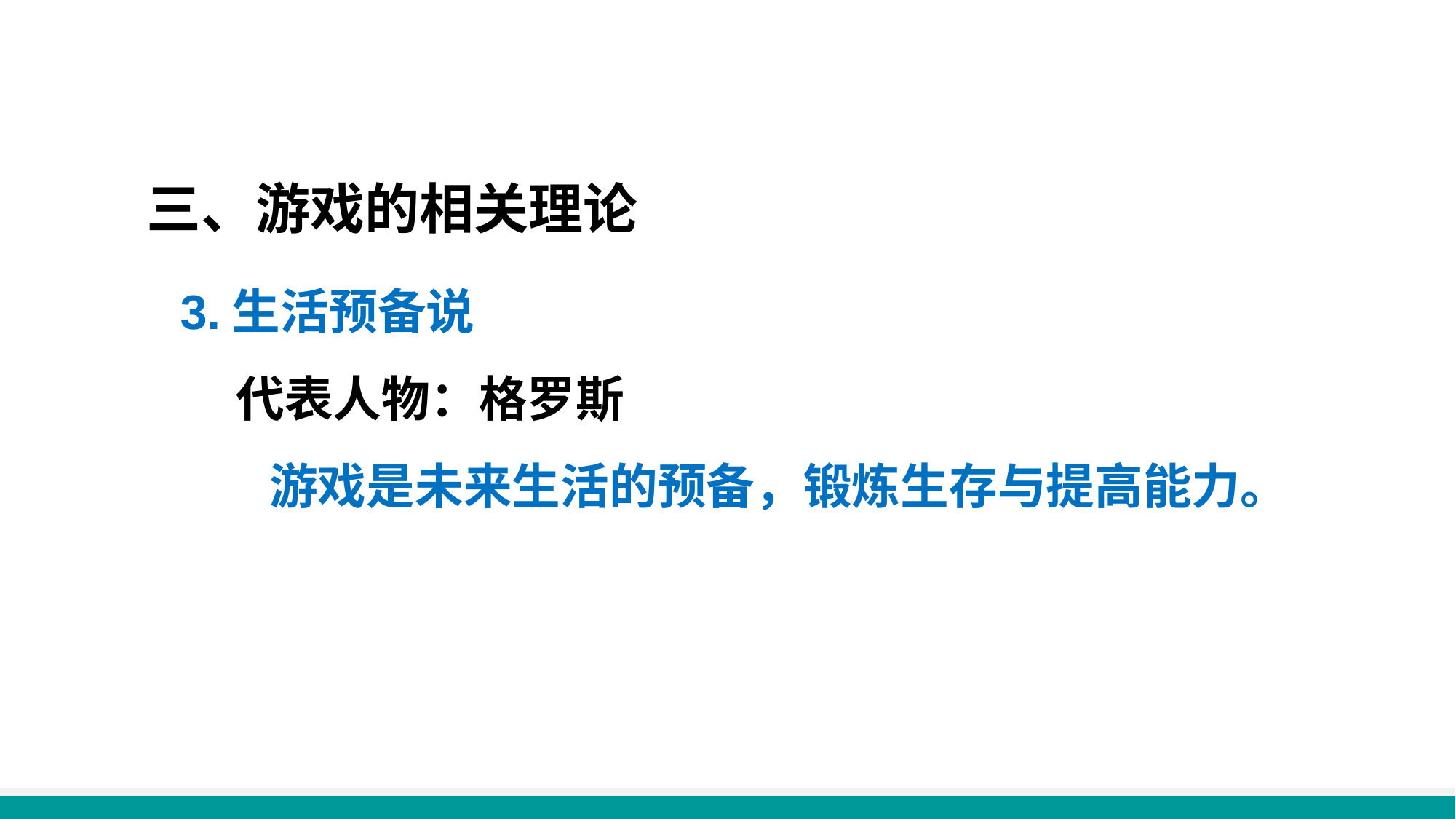

三、游戏的相关理论
3.生活预备说
    代表人物：格罗斯
       游戏是未来生活的预备，锻炼生存与提高能力。
10